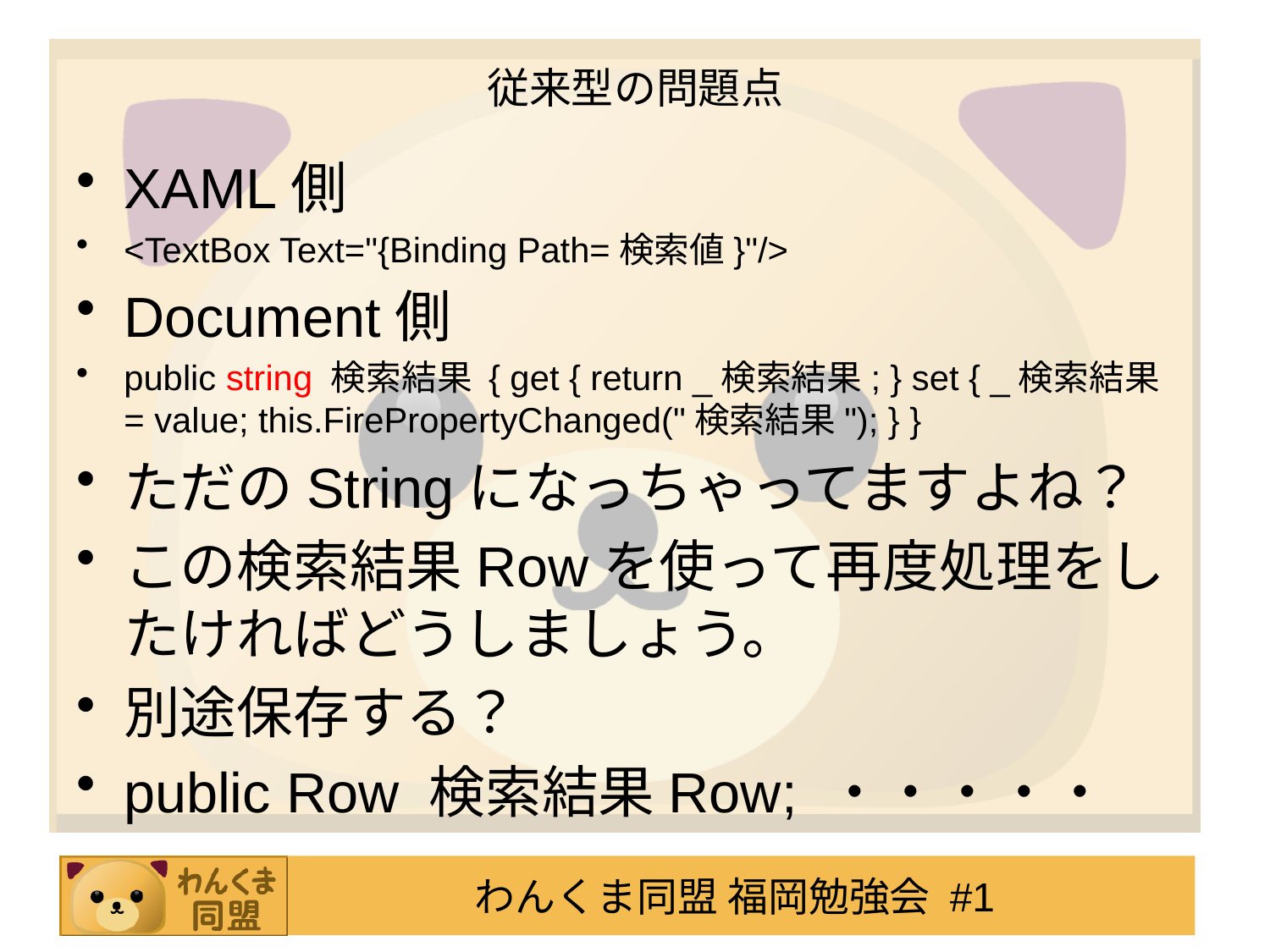

# 従来型の問題点
XAML側
<TextBox Text="{Binding Path=検索値}"/>
Document側
public string 検索結果 { get { return _検索結果; } set { _検索結果 = value; this.FirePropertyChanged("検索結果"); } }
ただのStringになっちゃってますよね？
この検索結果Rowを使って再度処理をしたければどうしましょう。
別途保存する？
public Row 検索結果Row; ・・・・・